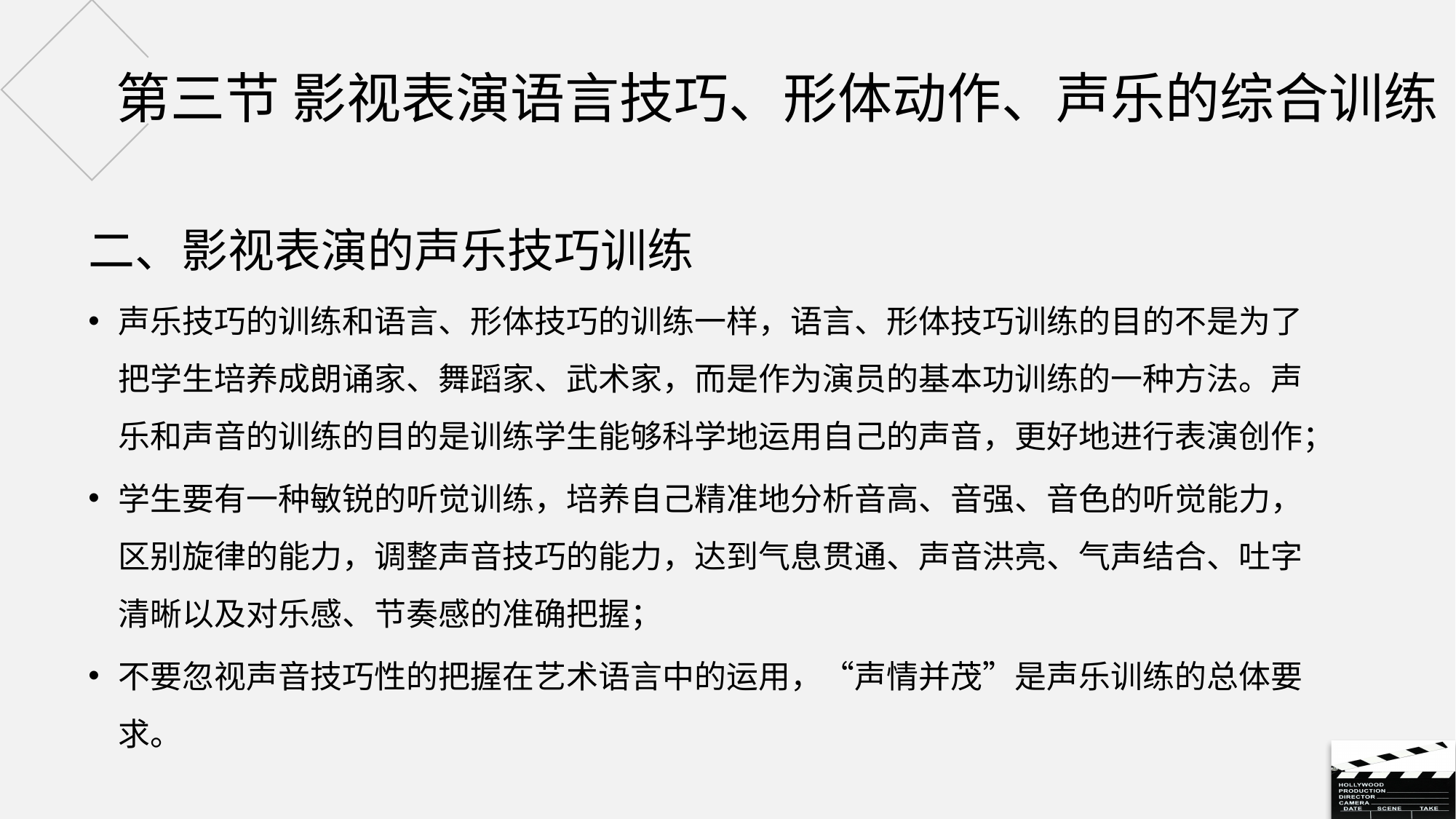

# 第三节 影视表演语言技巧、形体动作、声乐的综合训练
二、影视表演的声乐技巧训练
声乐技巧的训练和语言、形体技巧的训练一样，语言、形体技巧训练的目的不是为了把学生培养成朗诵家、舞蹈家、武术家，而是作为演员的基本功训练的一种方法。声乐和声音的训练的目的是训练学生能够科学地运用自己的声音，更好地进行表演创作；
学生要有一种敏锐的听觉训练，培养自己精准地分析音高、音强、音色的听觉能力，区别旋律的能力，调整声音技巧的能力，达到气息贯通、声音洪亮、气声结合、吐字清晰以及对乐感、节奏感的准确把握；
不要忽视声音技巧性的把握在艺术语言中的运用，“声情并茂”是声乐训练的总体要求。